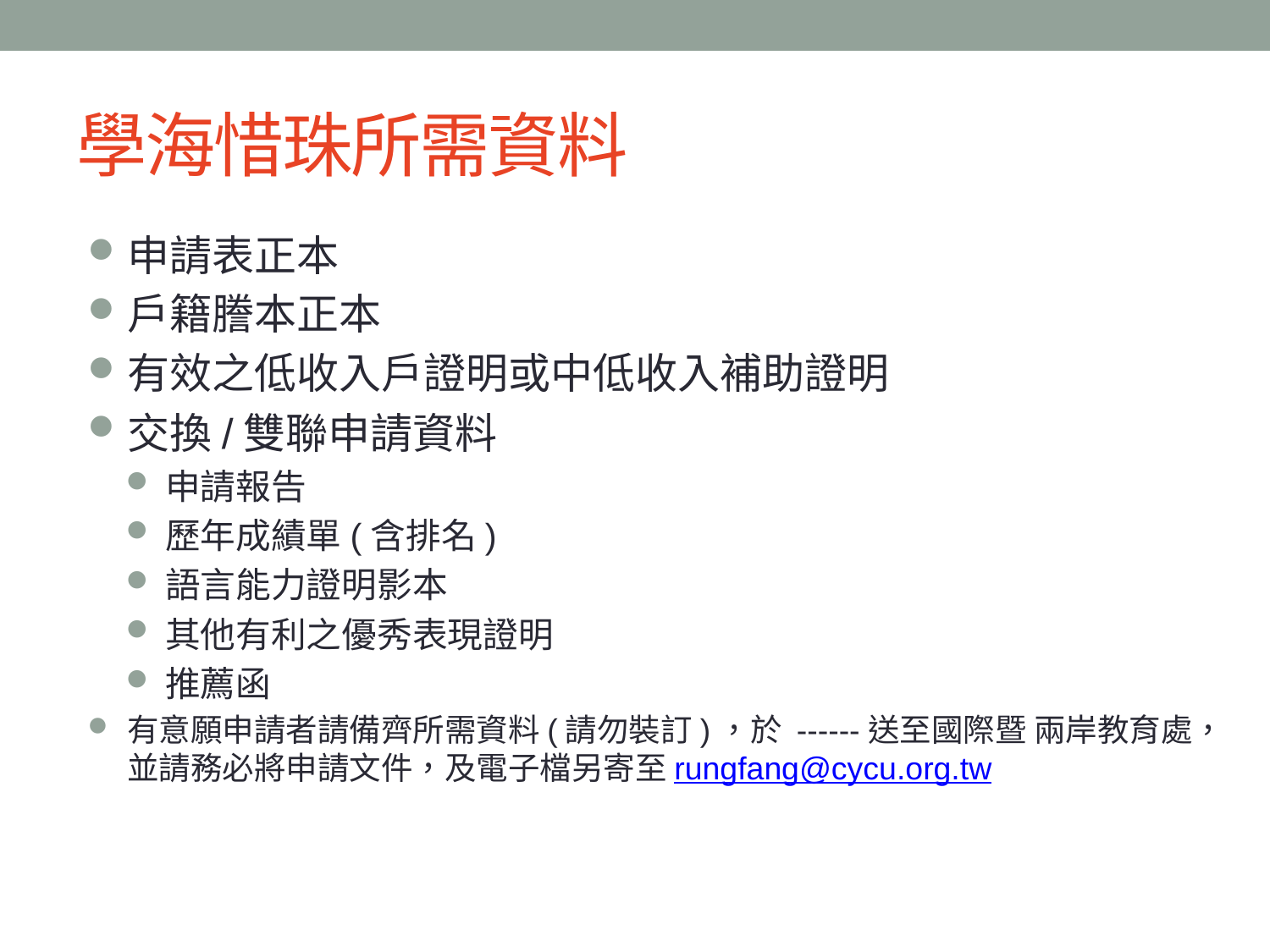

# 學海惜珠所需資料
申請表正本
戶籍謄本正本
有效之低收入戶證明或中低收入補助證明
交換/雙聯申請資料
申請報告
歷年成績單(含排名)
語言能力證明影本
其他有利之優秀表現證明
推薦函
有意願申請者請備齊所需資料(請勿裝訂)，於 ------送至國際暨 兩岸教育處，並請務必將申請文件，及電子檔另寄至rungfang@cycu.org.tw